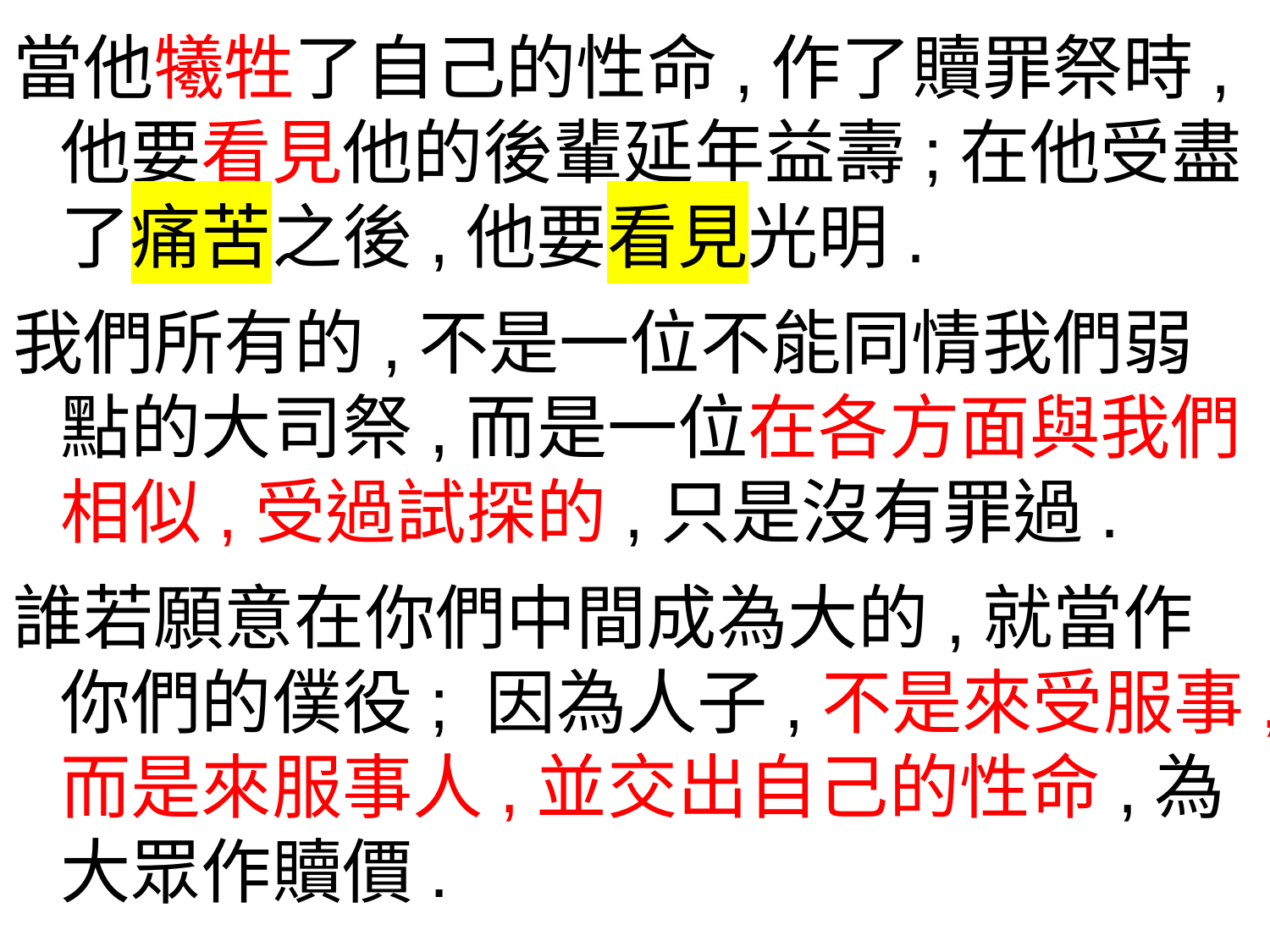

當他犧牲了自己的性命,作了贖罪祭時,他要看見他的後輩延年益壽;在他受盡了痛苦之後,他要看見光明.
我們所有的,不是一位不能同情我們弱點的大司祭,而是一位在各方面與我們相似,受過試探的,只是沒有罪過.
誰若願意在你們中間成為大的,就當作你們的僕役; 因為人子,不是來受服事,而是來服事人,並交出自己的性命,為大眾作贖價.